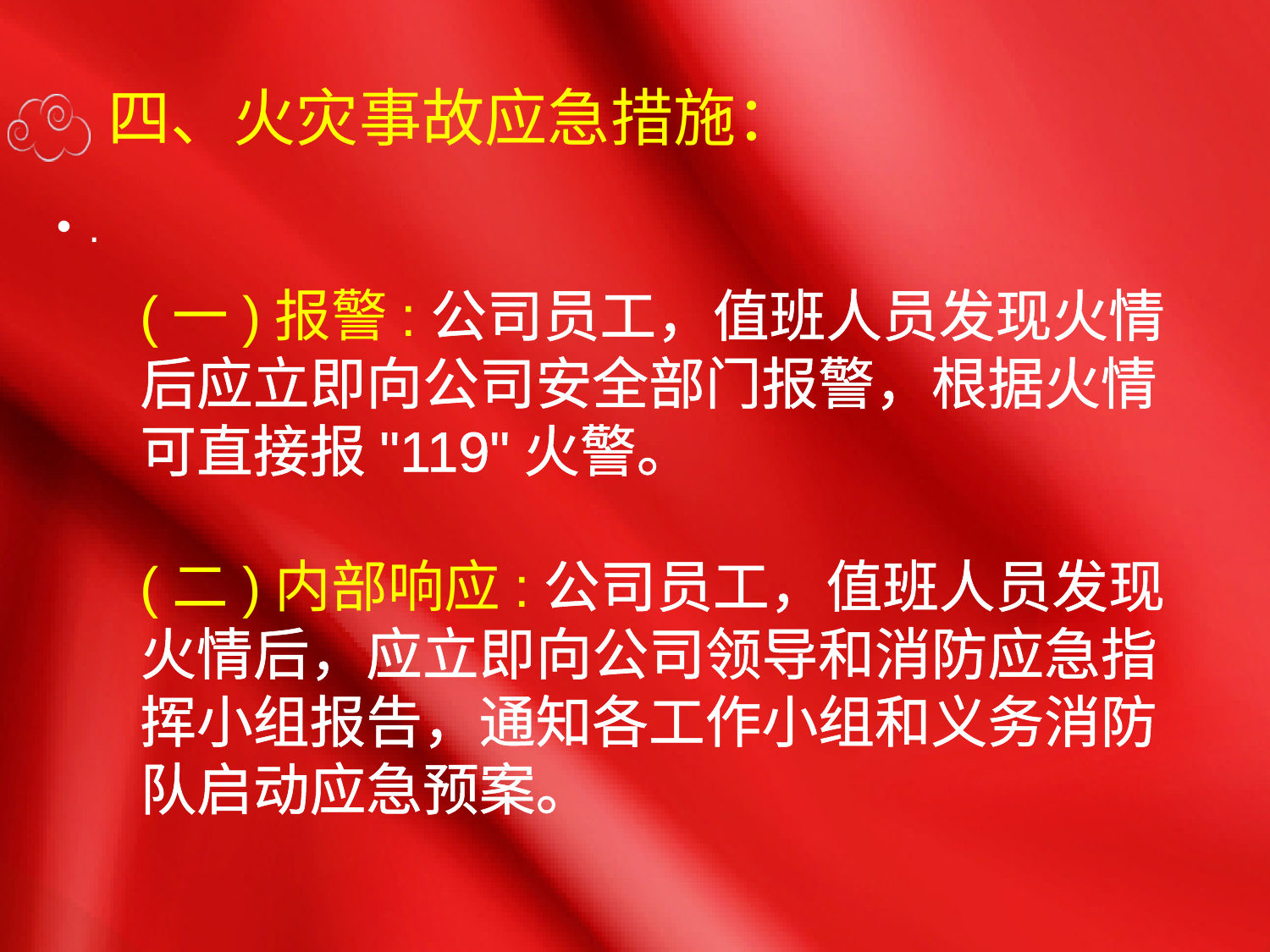

# 四、火灾事故应急措施：
.

(一)报警:公司员工，值班人员发现火情后应立即向公司安全部门报警，根据火情可直接报"119"火警。

(二)内部响应:公司员工，值班人员发现火情后，应立即向公司领导和消防应急指挥小组报告，通知各工作小组和义务消防队启动应急预案。